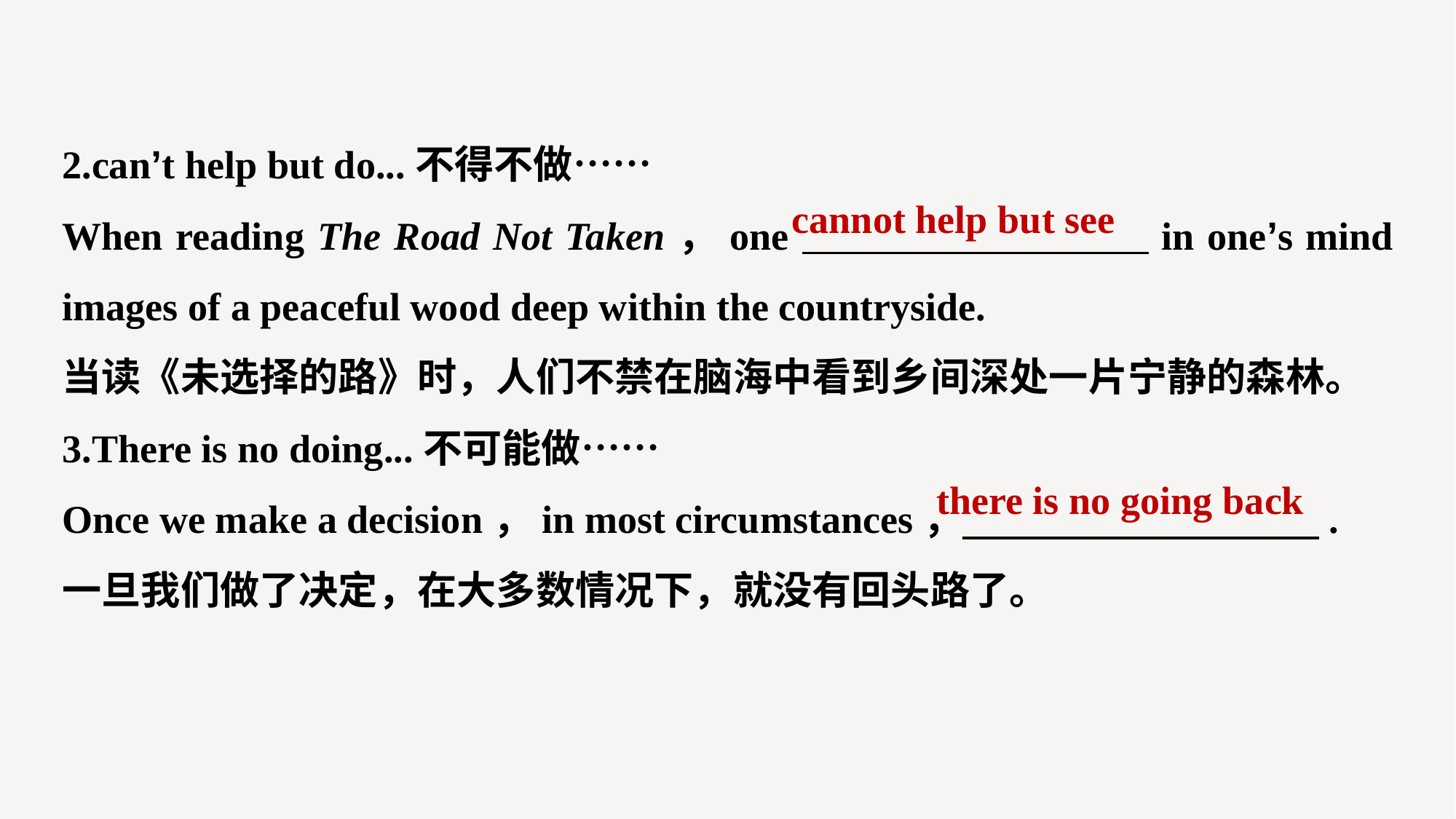

2.can’t help but do...不得不做……
When reading The Road Not Taken，one                             in one’s mind images of a peaceful wood deep within the countryside.
当读《未选择的路》时，人们不禁在脑海中看到乡间深处一片宁静的森林。
3.There is no doing...不可能做……
Once we make a decision，in most circumstances，                                        .
一旦我们做了决定，在大多数情况下，就没有回头路了。
cannot help but see
there is no going back